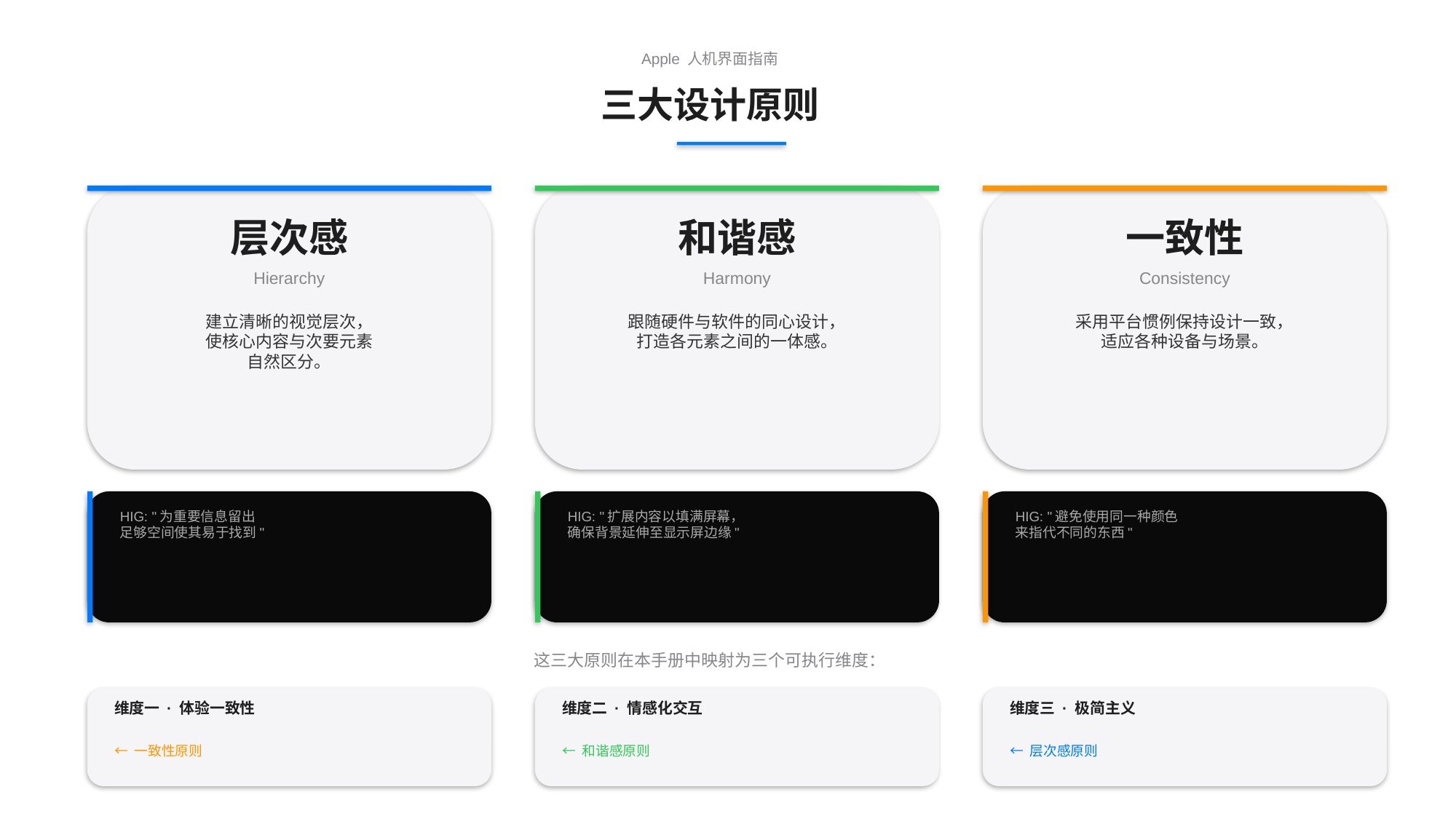

Apple 人机界面指南
三大设计原则

层次感
和谐感
一致性
Hierarchy
Harmony
Consistency
建立清晰的视觉层次，
使核心内容与次要元素
自然区分。
跟随硬件与软件的同心设计，
打造各元素之间的一体感。
采用平台惯例保持设计一致，
适应各种设备与场景。

HIG: "为重要信息留出
足够空间使其易于找到"
HIG: "扩展内容以填满屏幕，
确保背景延伸至显示屏边缘"
HIG: "避免使用同一种颜色
来指代不同的东西"
这三大原则在本手册中映射为三个可执行维度：

维度一 · 体验一致性
维度二 · 情感化交互
维度三 · 极简主义
← 一致性原则
← 和谐感原则
← 层次感原则